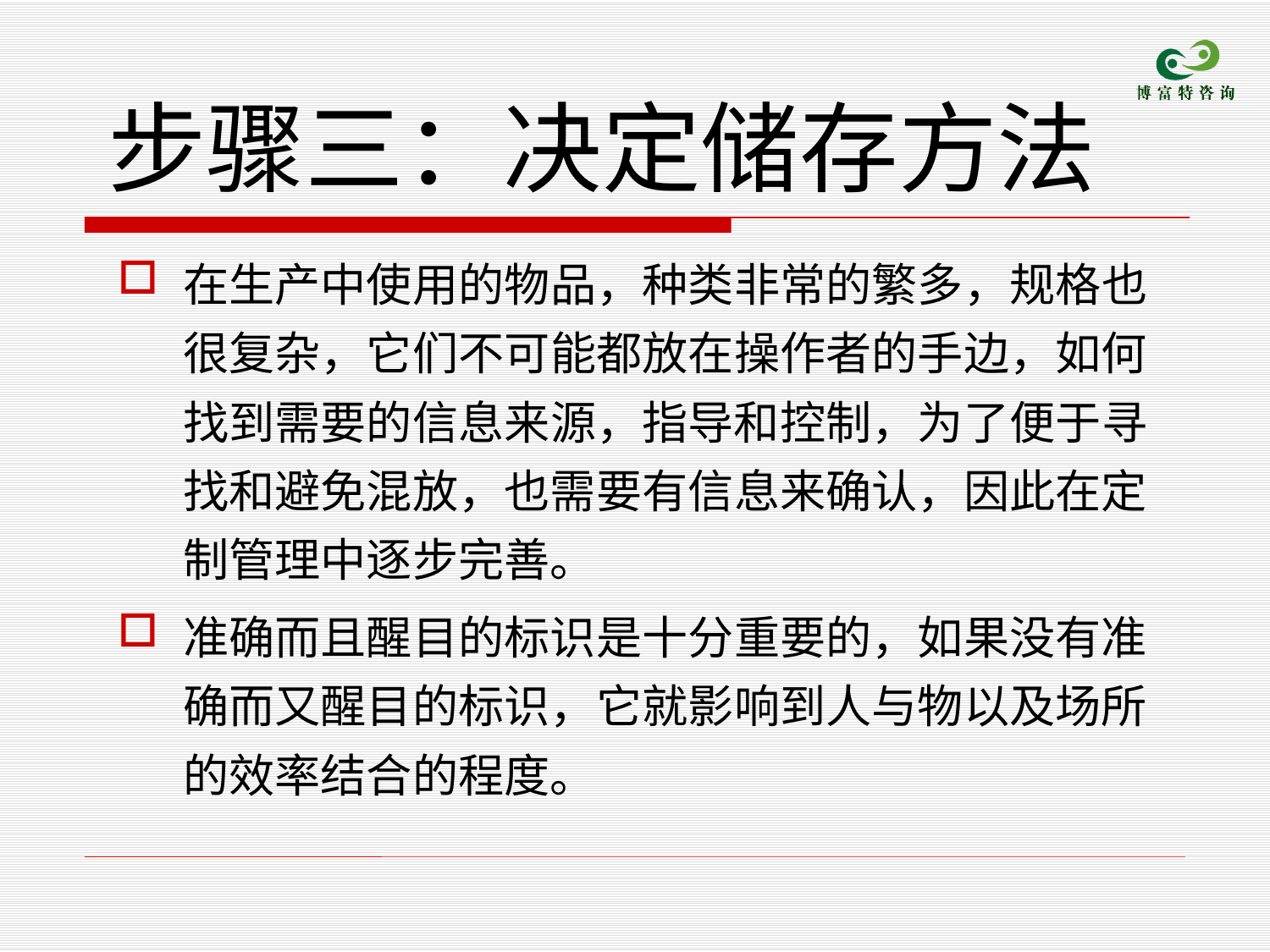

# 步骤三：决定储存方法
在生产中使用的物品，种类非常的繁多，规格也很复杂，它们不可能都放在操作者的手边，如何找到需要的信息来源，指导和控制，为了便于寻找和避免混放，也需要有信息来确认，因此在定制管理中逐步完善。
准确而且醒目的标识是十分重要的，如果没有准确而又醒目的标识，它就影响到人与物以及场所的效率结合的程度。
157